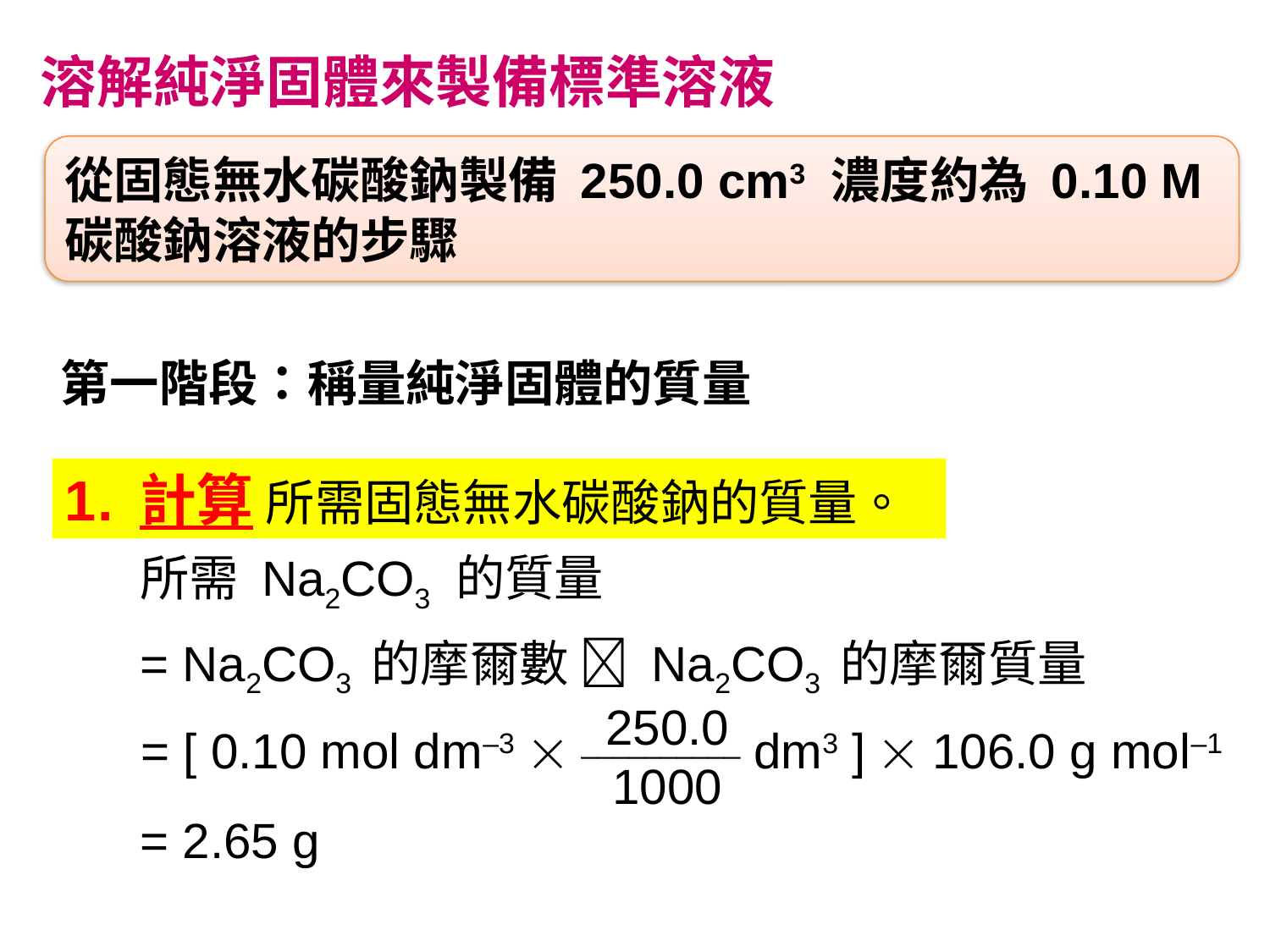

溶解純淨固體來製備標準溶液
從固態無水碳酸鈉製備 250.0 cm3 濃度約為 0.10 M 碳酸鈉溶液的步驟
第一階段：稱量純淨固體的質量
計算 所需固態無水碳酸鈉的質量。
所需 Na2CO3 的質量
= Na2CO3 的摩爾數 × Na2CO3 的摩爾質量
250.0
1000
= [ 0.10 mol dm–3 × __________ dm3 ] × 106.0 g mol–1
= 2.65 g